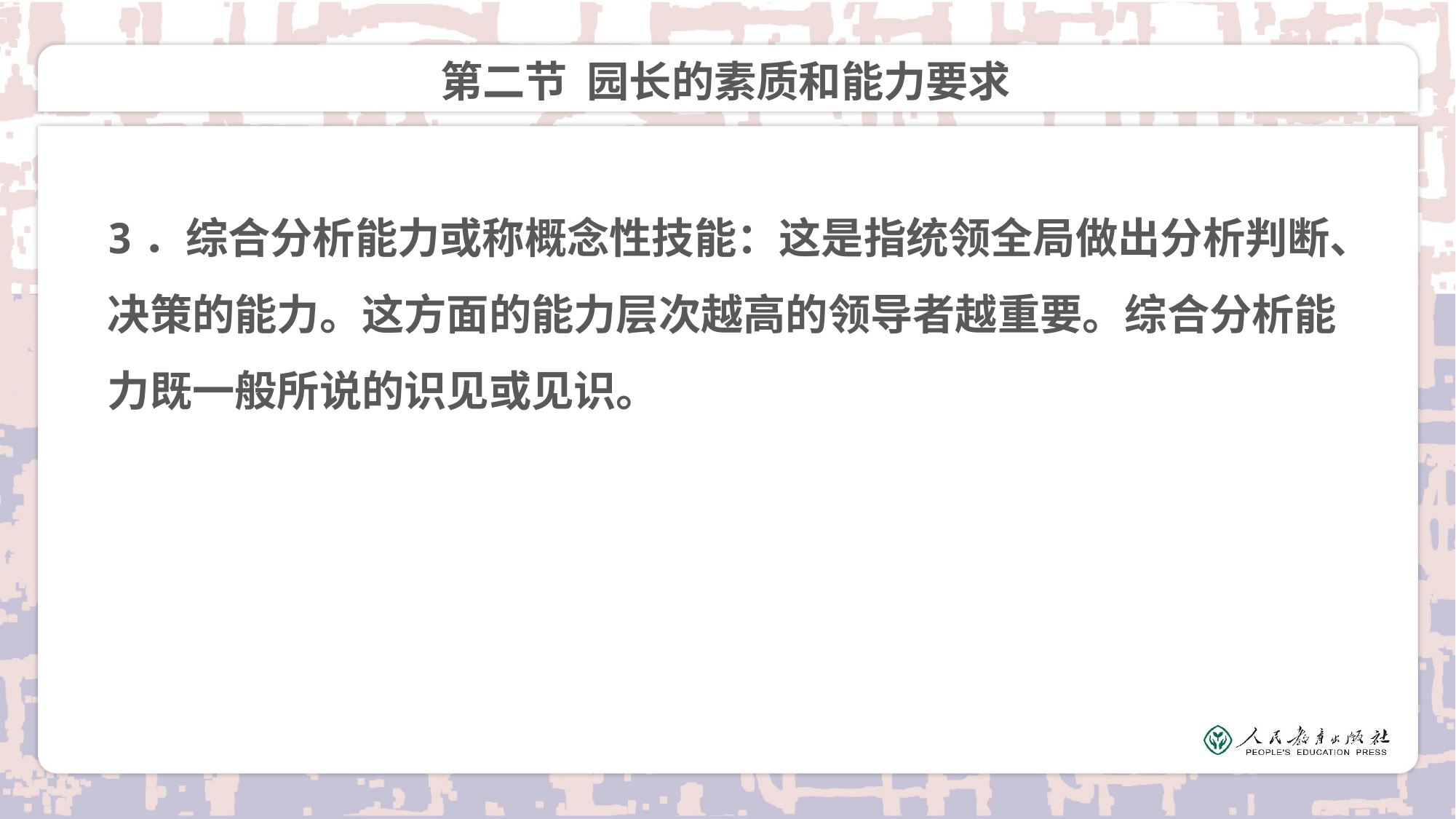

# 第二节  园长的素质和能力要求
3．综合分析能力或称概念性技能：这是指统领全局做出分析判断、决策的能力。这方面的能力层次越高的领导者越重要。综合分析能力既一般所说的识见或见识。